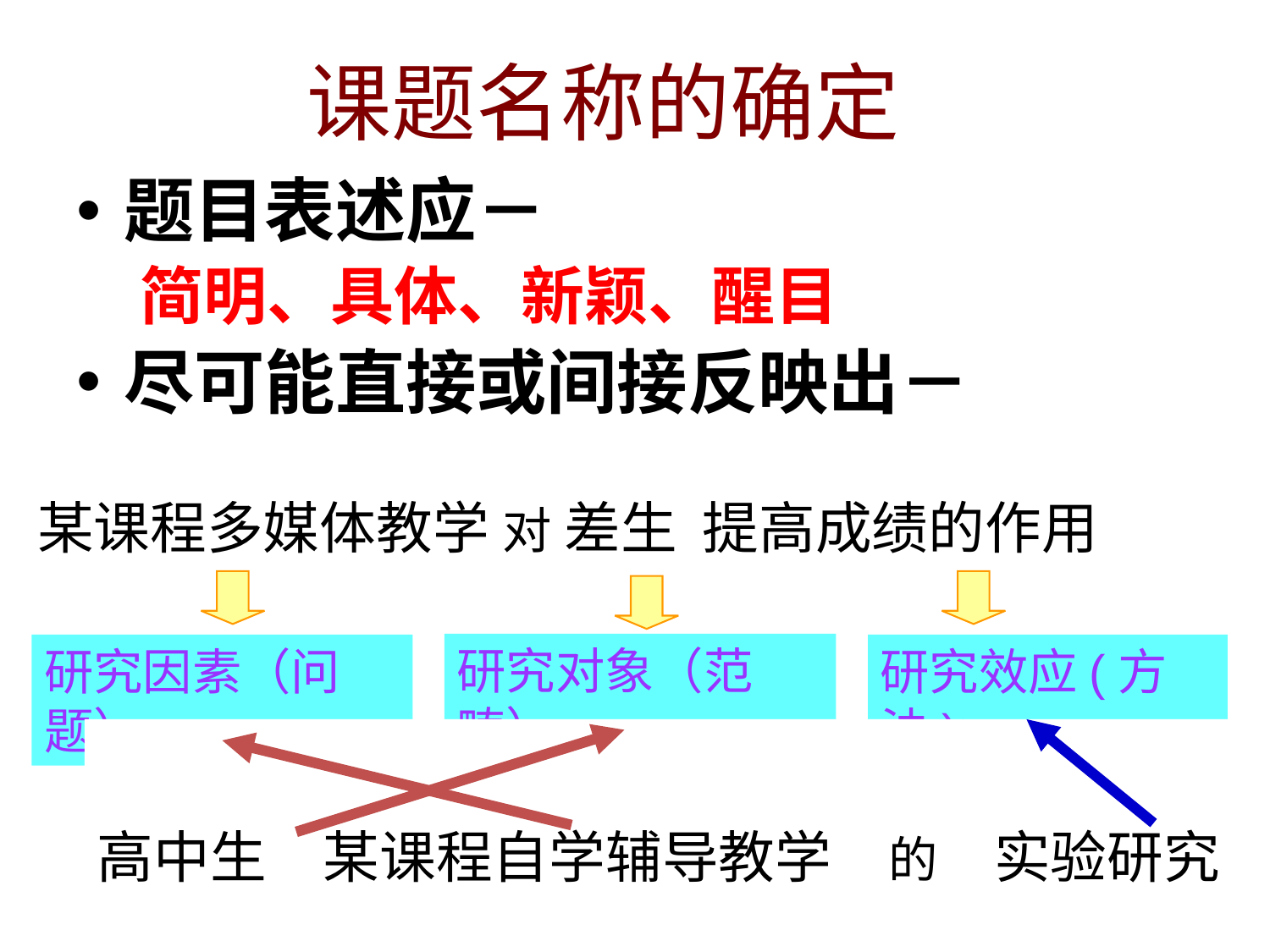

# 课题名称的确定
题目表述应－
简明、具体、新颖、醒目
尽可能直接或间接反映出－
某课程多媒体教学 对 差生  提高成绩的作用

研究对象（范畴）
研究因素（问题）
研究效应(方法)

高中生　某课程自学辅导教学　的　实验研究
　农村中学　　办学特色形成　的　 实践研究